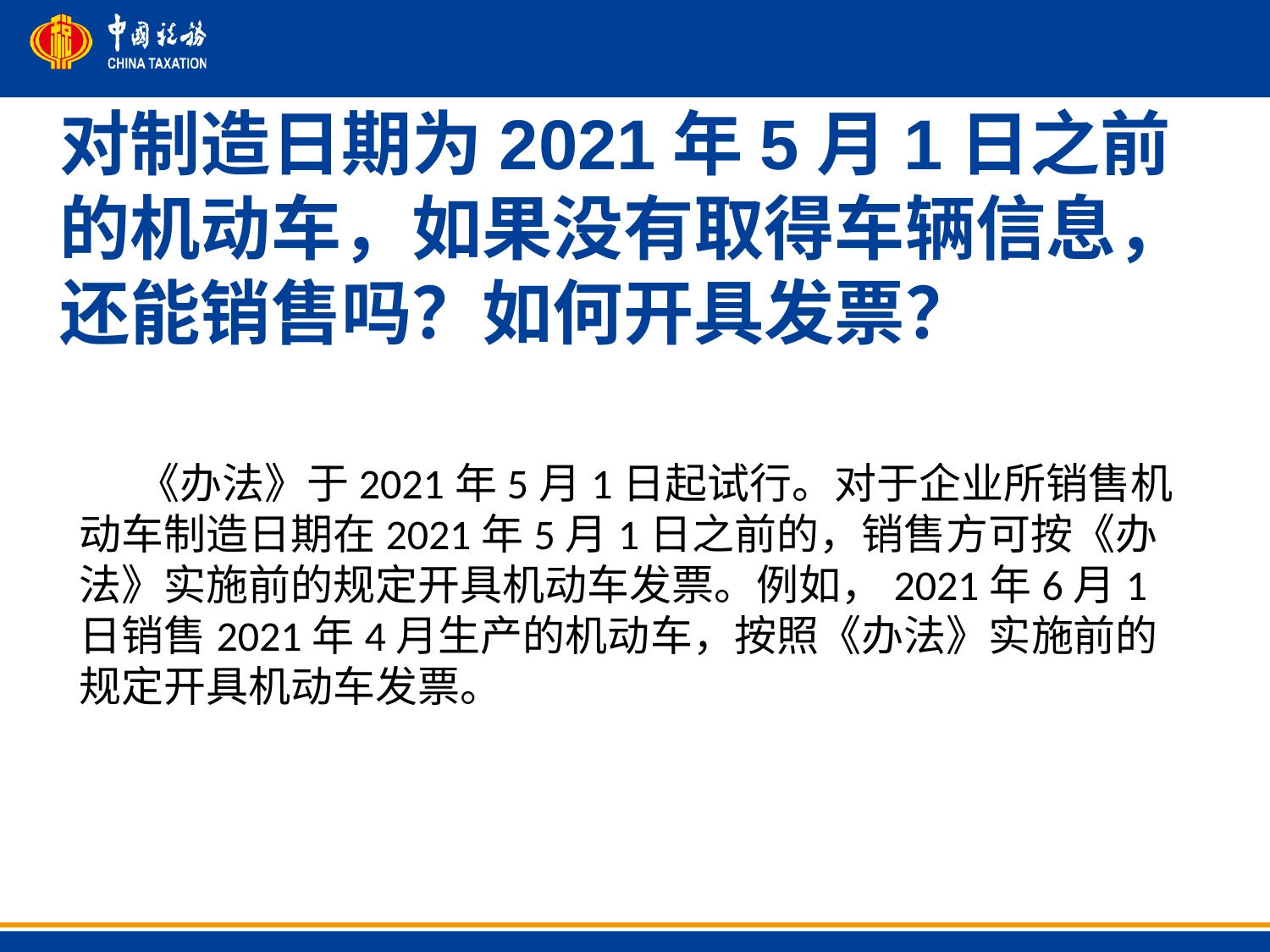

# 对制造日期为2021年5月1日之前的机动车，如果没有取得车辆信息，还能销售吗？如何开具发票？
     《办法》于2021年5月1日起试行。对于企业所销售机动车制造日期在2021年5月1日之前的，销售方可按《办法》实施前的规定开具机动车发票。例如，2021年6月1日销售2021年4月生产的机动车，按照《办法》实施前的规定开具机动车发票。